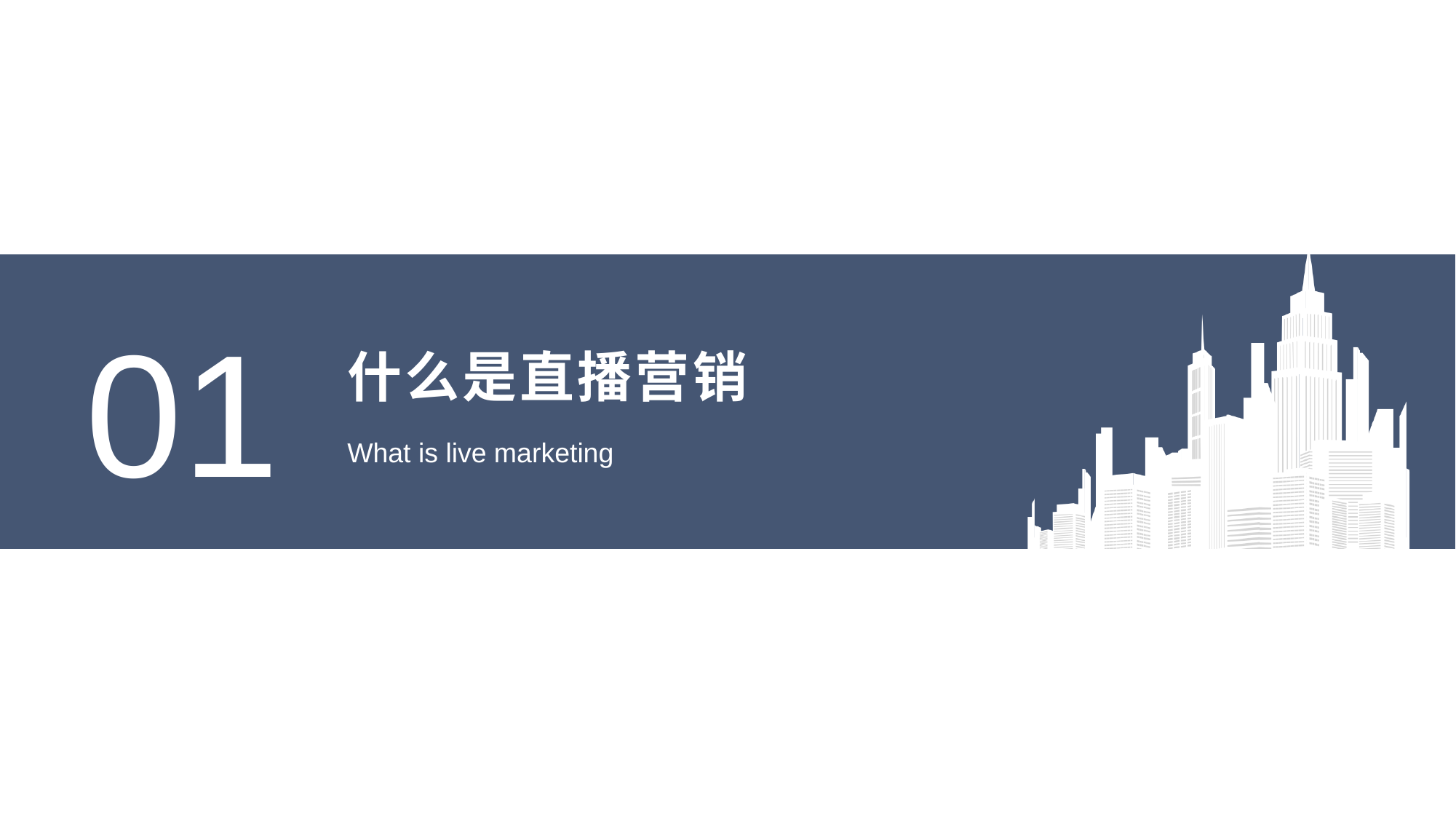

01
# 什么是直播营销
What is live marketing